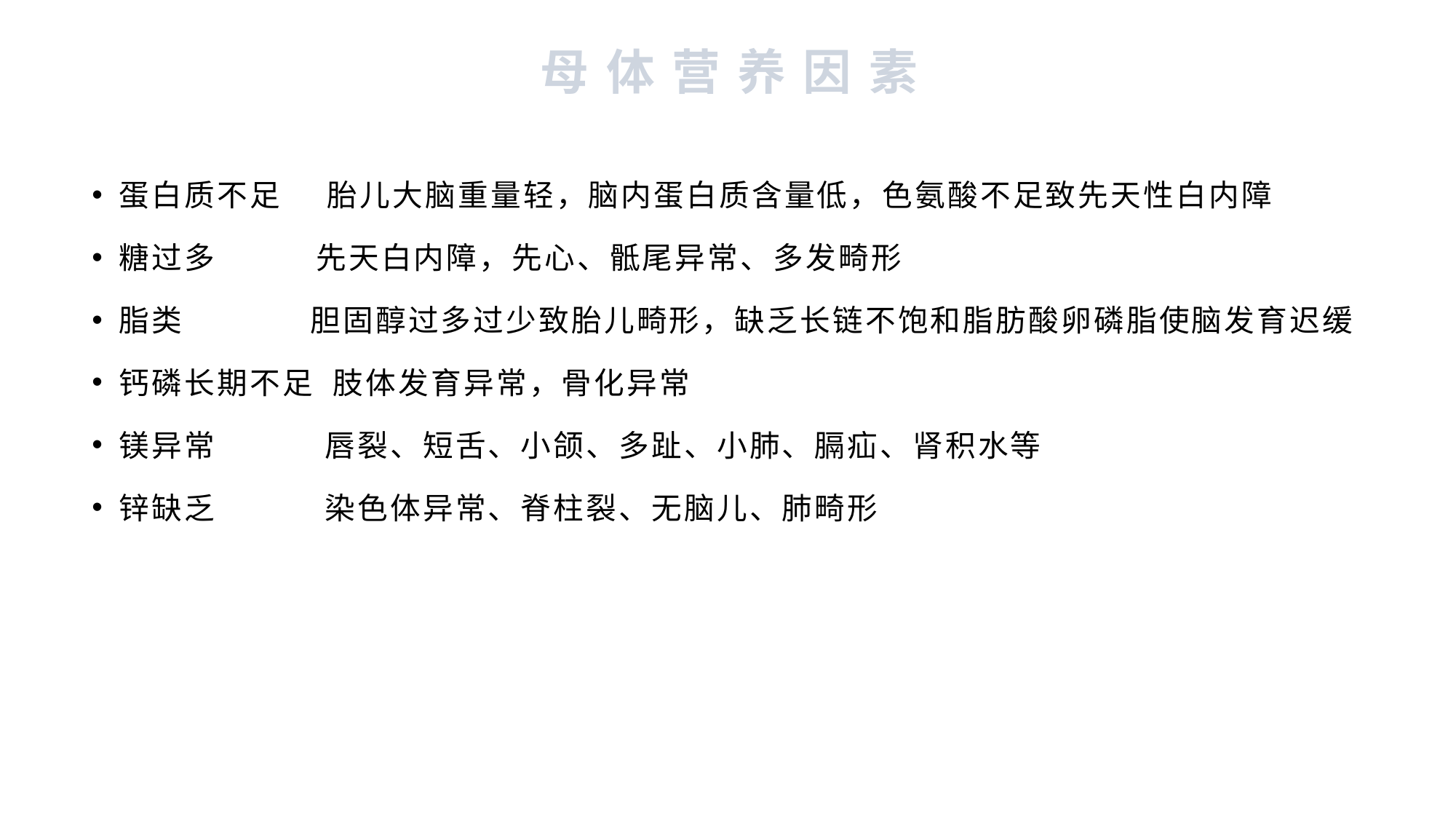

# 母 体 营 养 因 素

蛋白质不足     胎儿大脑重量轻，脑内蛋白质含量低，色氨酸不足致先天性白内障
糖过多           先天白内障，先心、骶尾异常、多发畸形
脂类              胆固醇过多过少致胎儿畸形，缺乏长链不饱和脂肪酸卵磷脂使脑发育迟缓
钙磷长期不足  肢体发育异常，骨化异常
镁异常            唇裂、短舌、小颌、多趾、小肺、膈疝、肾积水等
锌缺乏            染色体异常、脊柱裂、无脑儿、肺畸形